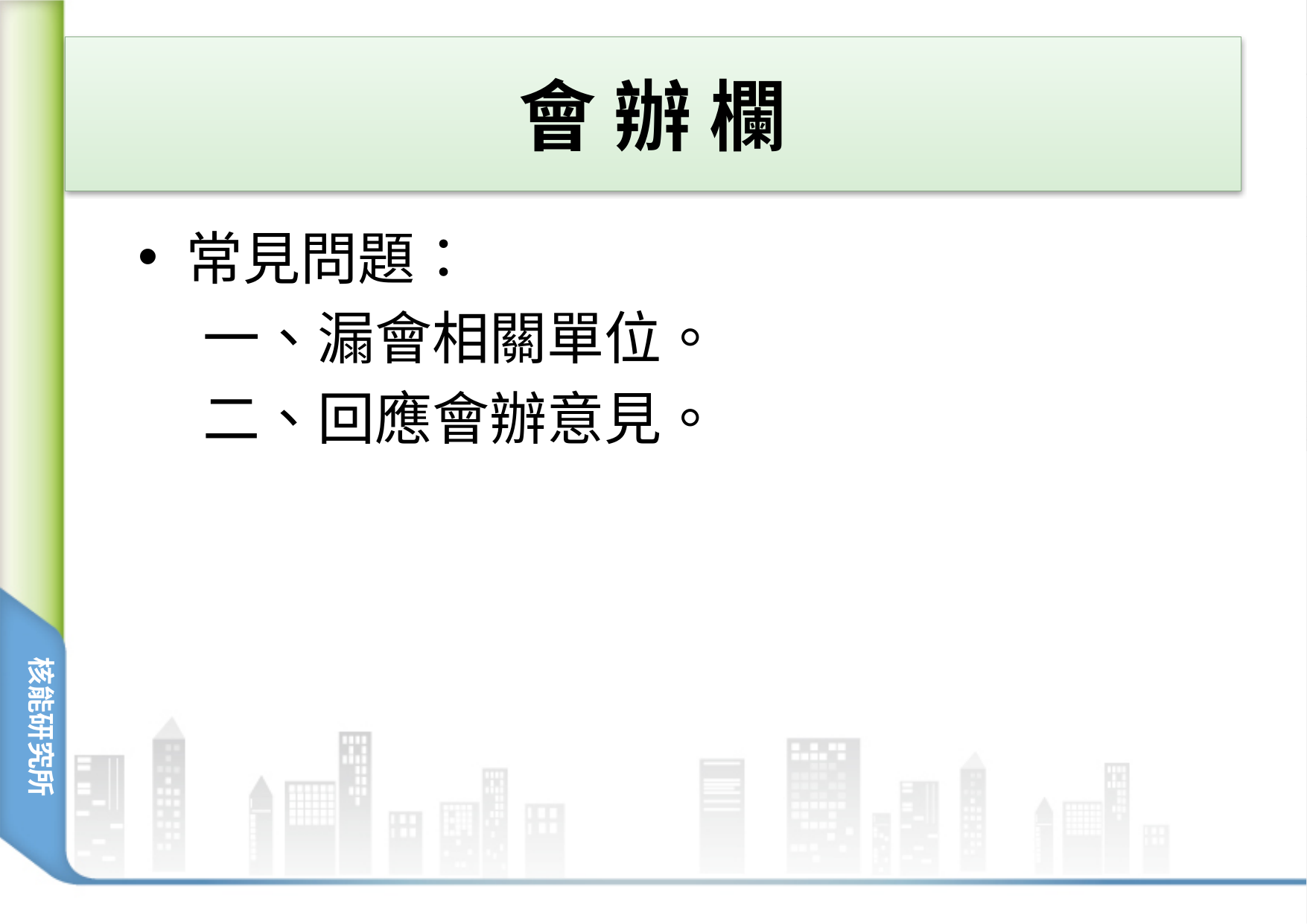

# 會 辦 欄
常見問題：
    一、漏會相關單位。
    二、回應會辦意見。